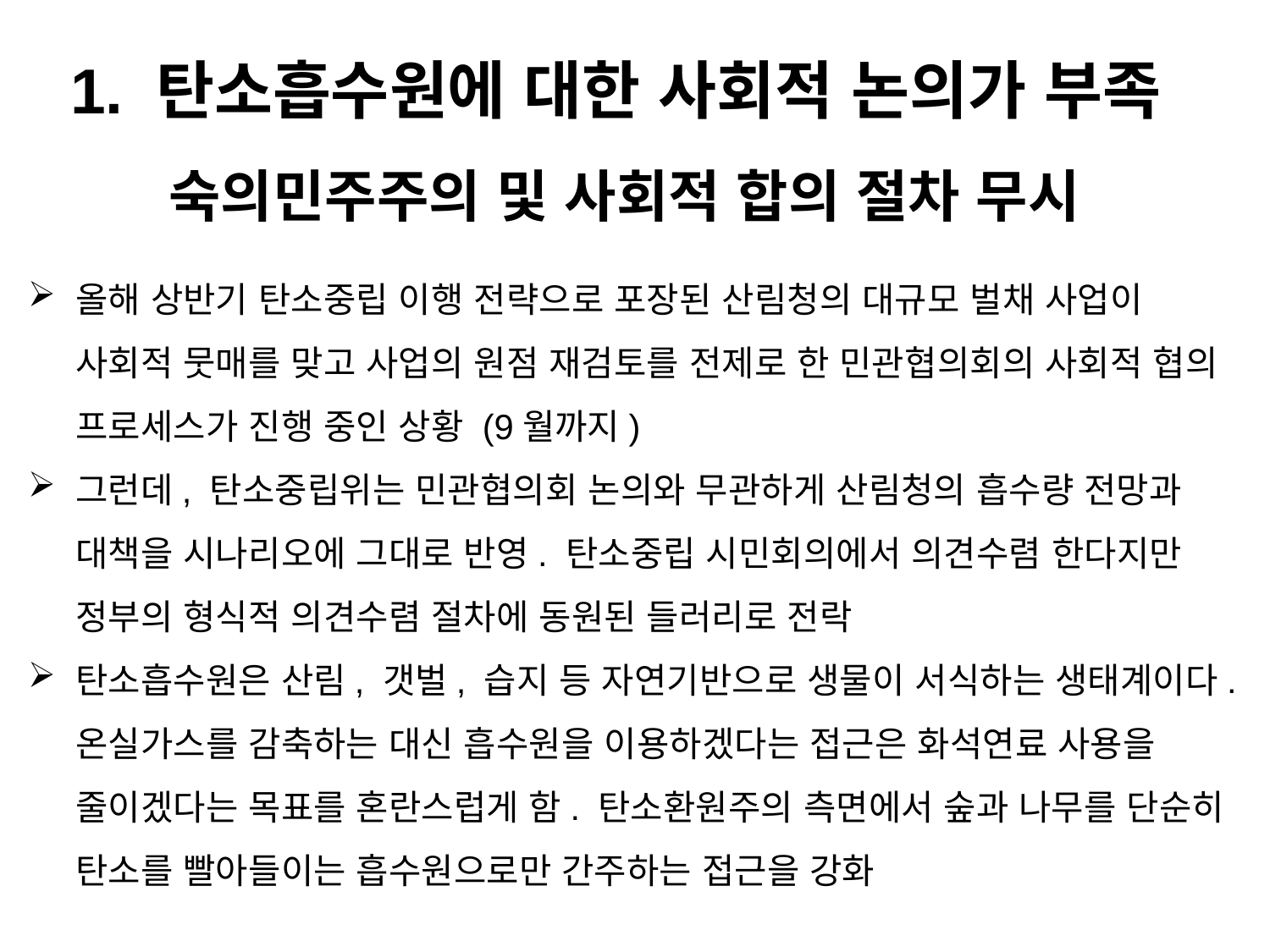

1. 탄소흡수원에 대한 사회적 논의가 부족
숙의민주주의 및 사회적 합의 절차 무시
올해 상반기 탄소중립 이행 전략으로 포장된 산림청의 대규모 벌채 사업이 사회적 뭇매를 맞고 사업의 원점 재검토를 전제로 한 민관협의회의 사회적 협의 프로세스가 진행 중인 상황 (9월까지)
그런데, 탄소중립위는 민관협의회 논의와 무관하게 산림청의 흡수량 전망과 대책을 시나리오에 그대로 반영. 탄소중립 시민회의에서 의견수렴 한다지만 정부의 형식적 의견수렴 절차에 동원된 들러리로 전락
탄소흡수원은 산림, 갯벌, 습지 등 자연기반으로 생물이 서식하는 생태계이다. 온실가스를 감축하는 대신 흡수원을 이용하겠다는 접근은 화석연료 사용을 줄이겠다는 목표를 혼란스럽게 함. 탄소환원주의 측면에서 숲과 나무를 단순히 탄소를 빨아들이는 흡수원으로만 간주하는 접근을 강화